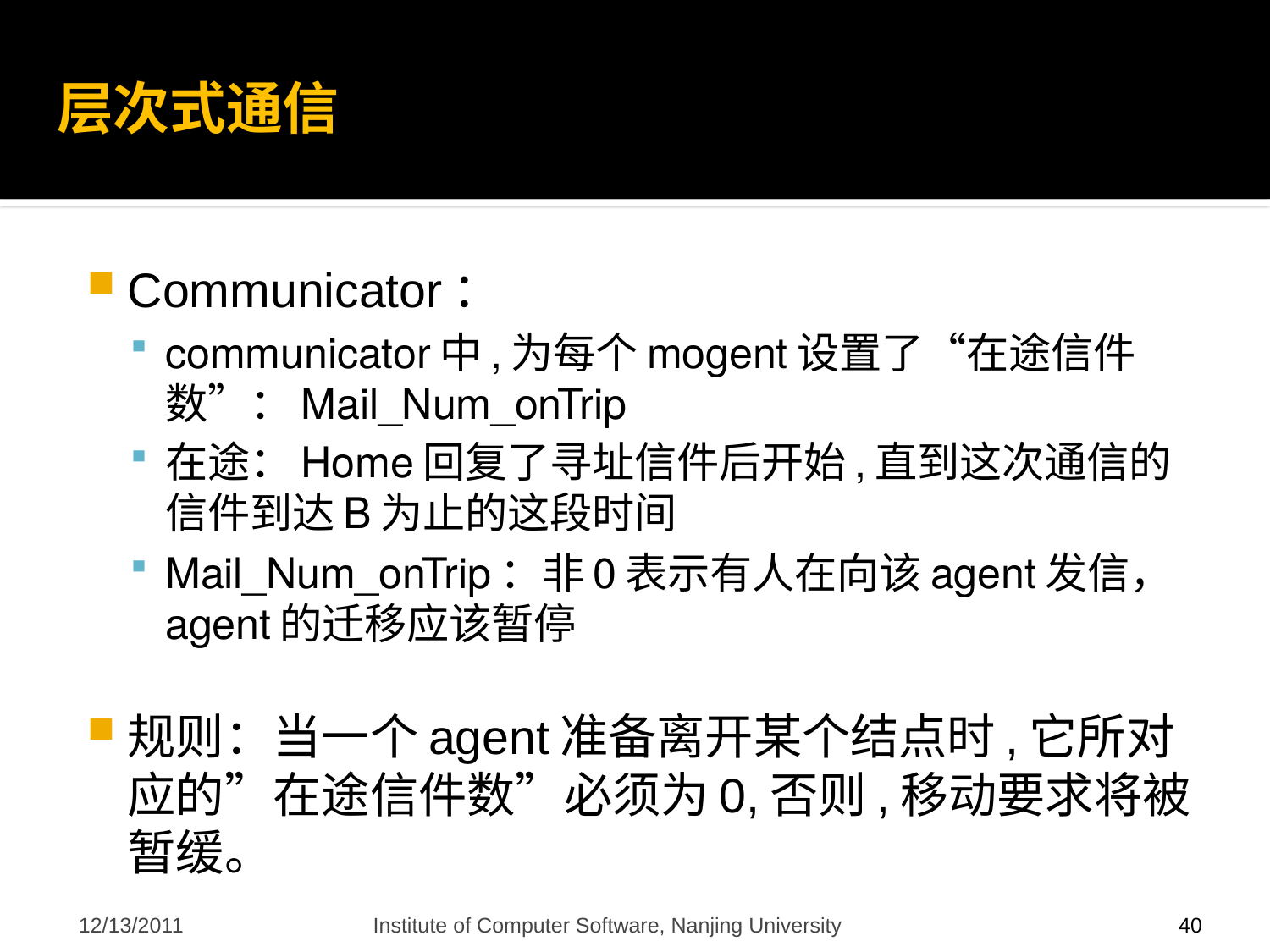

# 层次式通信框架
Communicator：
communicator中,为每个mogent设置了“在途信件数”：Mail_Num_onTrip
在途：Home回复了寻址信件后开始,直到这次通信的信件到达B为止的这段时间
Mail_Num_onTrip：非0表示有人在向该agent发信，agent的迁移应该暂停

规则：当一个agent准备离开某个结点时,它所对应的”在途信件数”必须为0,否则,移动要求将被暂缓。
40
12/13/2011
Institute of Computer Software, Nanjing University
40